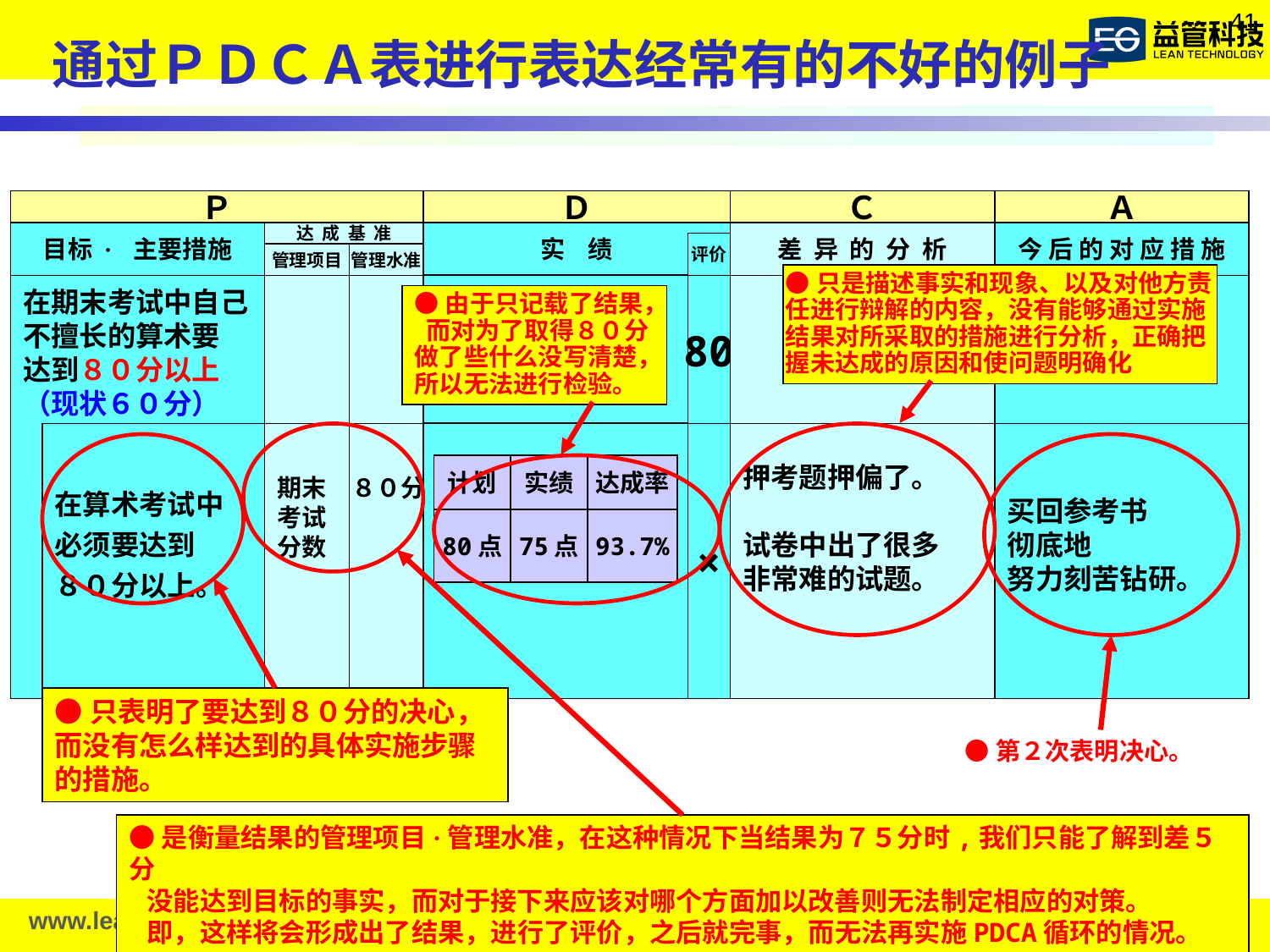

41
通过ＰＤＣＡ表进行表达经常有的不好的例子

Ｐ
Ｄ
Ｃ
Ａ
目标 · 主要措施
达  成  基  准
实    绩
差  异  的  分  析
今 后 的 对 应 措 施
评价
管理项目
管理水准
●只是描述事实和现象、以及对他方责任进行辩解的内容，没有能够通过实施结果对所采取的措施进行分析，正确把握未达成的原因和使问题明确化

在期末考试中自己
不擅长的算术要
达到８０分以上
（现状６０分）

80

●由于只记载了结果，  而对为了取得８０分做了些什么没写清楚，所以无法进行检验。

在算术考试中
必须要达到
８０分以上。

期末
考试
分数

８０分

×

押考题押偏了。

试卷中出了很多
非常难的试题。

买回参考书
彻底地
努力刻苦钻研。

计划
实绩
达成率
80点
75点
93.7%

●只表明了要达到８０分的决心，而没有怎么样达到的具体实施步骤的措施。
●第２次表明决心。
●是衡量结果的管理项目·管理水准，在这种情况下当结果为７５分时,我们只能了解到差５分
  没能达到目标的事实，而对于接下来应该对哪个方面加以改善则无法制定相应的对策。
  即，这样将会形成出了结果，进行了评价，之后就完事，而无法再实施PDCA循环的情况。